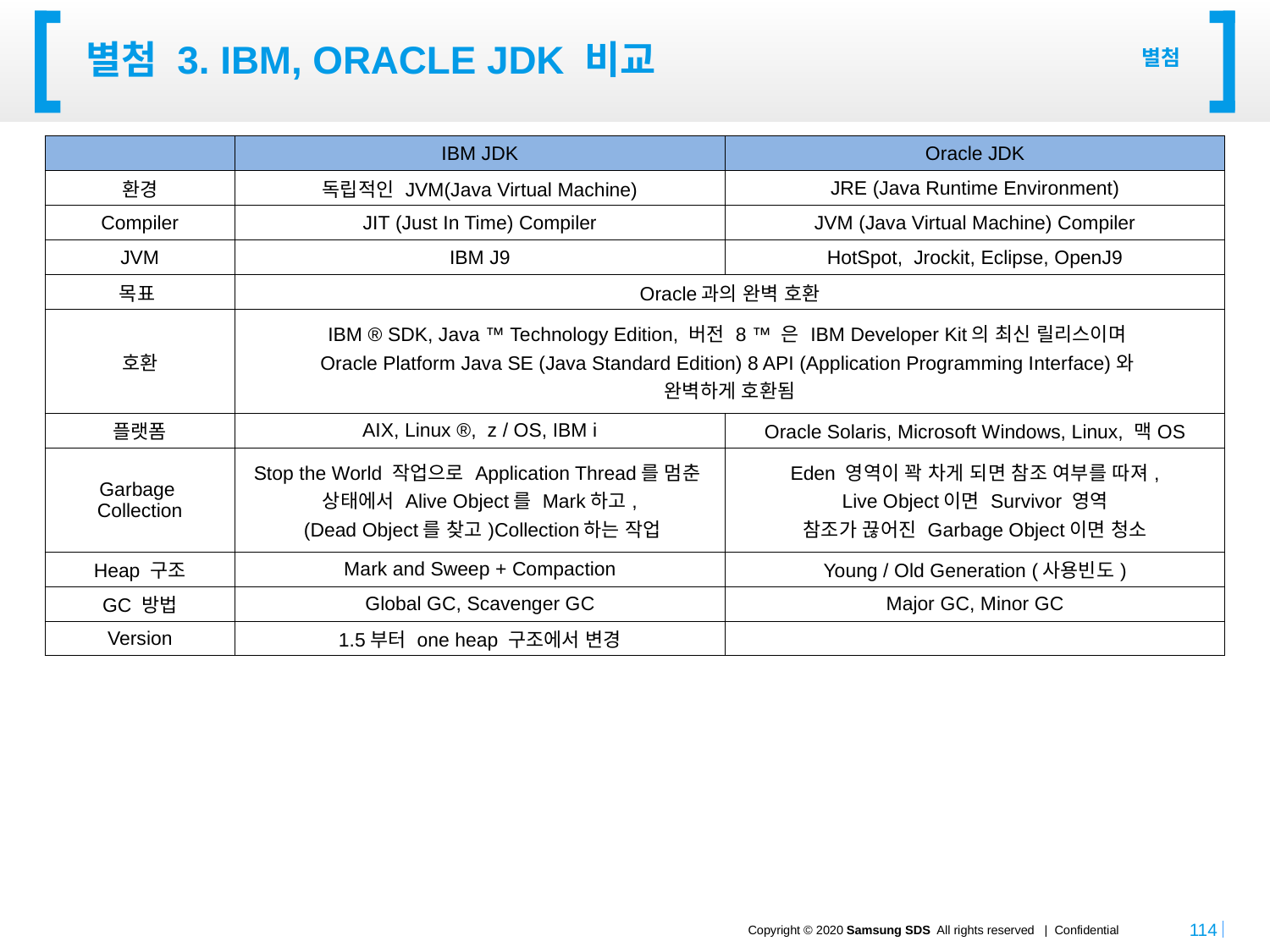

# 별첨 3. IBM, Oracle JDK 비교
별첨
|  | IBM JDK | Oracle JDK |
| --- | --- | --- |
| 환경 | 독립적인 JVM(Java Virtual Machine) | JRE (Java Runtime Environment) |
| Compiler | JIT (Just In Time) Compiler | JVM (Java Virtual Machine) Compiler |
| JVM | IBM J9 | HotSpot, Jrockit, Eclipse, OpenJ9 |
| 목표 | Oracle과의 완벽 호환 |  |
| 호환 | IBM ® SDK, Java ™ Technology Edition, 버전 8 ™ 은 IBM Developer Kit의 최신 릴리스이며 Oracle Platform Java SE (Java Standard Edition) 8 API (Application Programming Interface)와 완벽하게 호환됨 |  |
| 플랫폼 | AIX, Linux ®,  z / OS, IBM i | Oracle Solaris, Microsoft Windows, Linux, 맥OS |
| Garbage Collection | Stop the World 작업으로 Application Thread를 멈춘 상태에서 Alive Object를 Mark하고, (Dead Object를 찾고)Collection하는 작업 | Eden 영역이 꽉 차게 되면 참조 여부를 따져, Live Object이면 Survivor 영역 참조가 끊어진 Garbage Object이면 청소 |
| Heap 구조 | Mark and Sweep + Compaction | Young / Old Generation (사용빈도) |
| GC 방법 | Global GC, Scavenger GC | Major GC, Minor GC |
| Version | 1.5부터 one heap 구조에서 변경 |  |